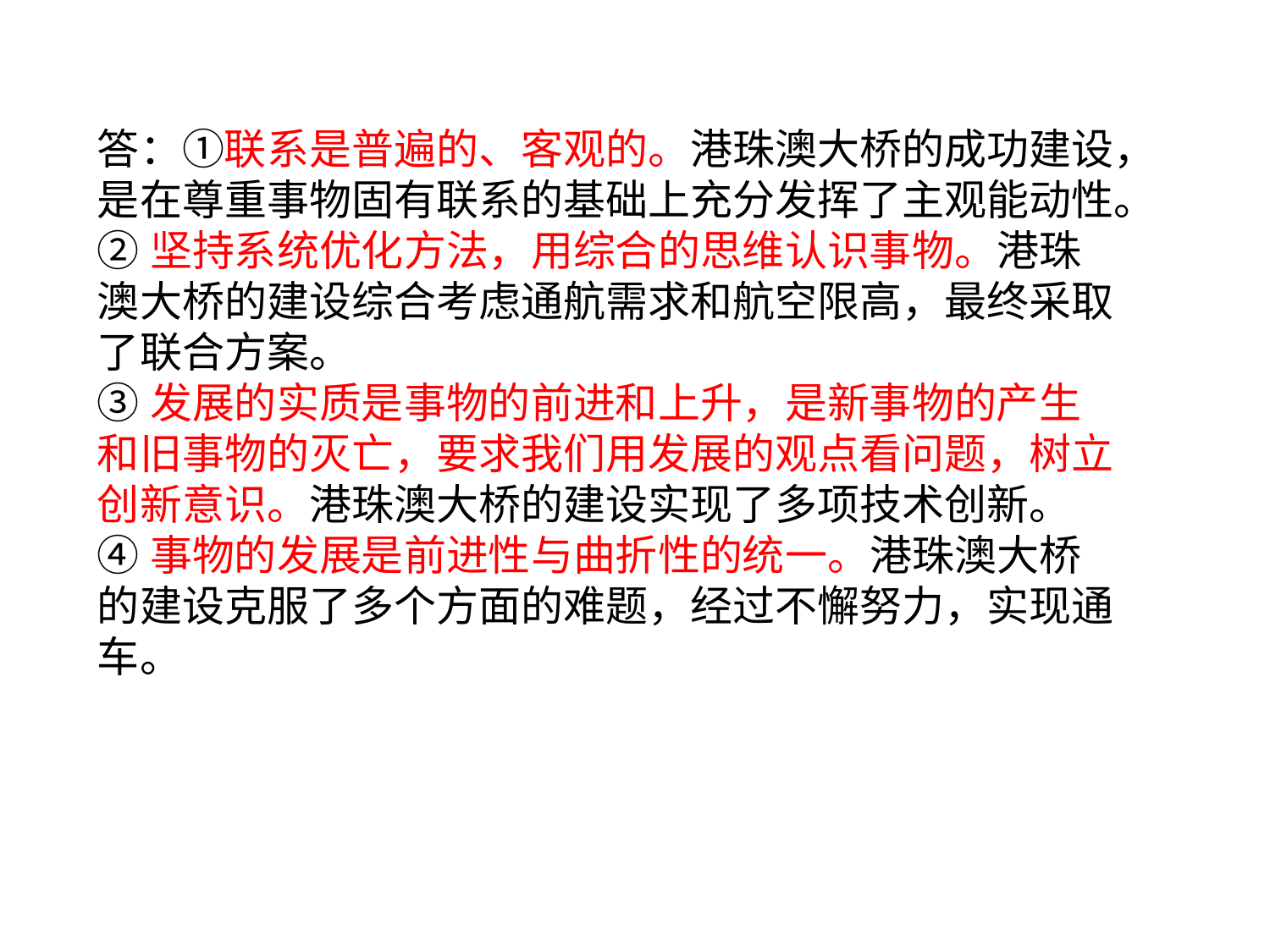

答：①联系是普遍的、客观的。港珠澳大桥的成功建设，是在尊重事物固有联系的基础上充分发挥了主观能动性。
②坚持系统优化方法，用综合的思维认识事物。港珠澳大桥的建设综合考虑通航需求和航空限高，最终采取了联合方案。
③发展的实质是事物的前进和上升，是新事物的产生和旧事物的灭亡，要求我们用发展的观点看问题，树立创新意识。港珠澳大桥的建设实现了多项技术创新。
④事物的发展是前进性与曲折性的统一。港珠澳大桥的建设克服了多个方面的难题，经过不懈努力，实现通车。